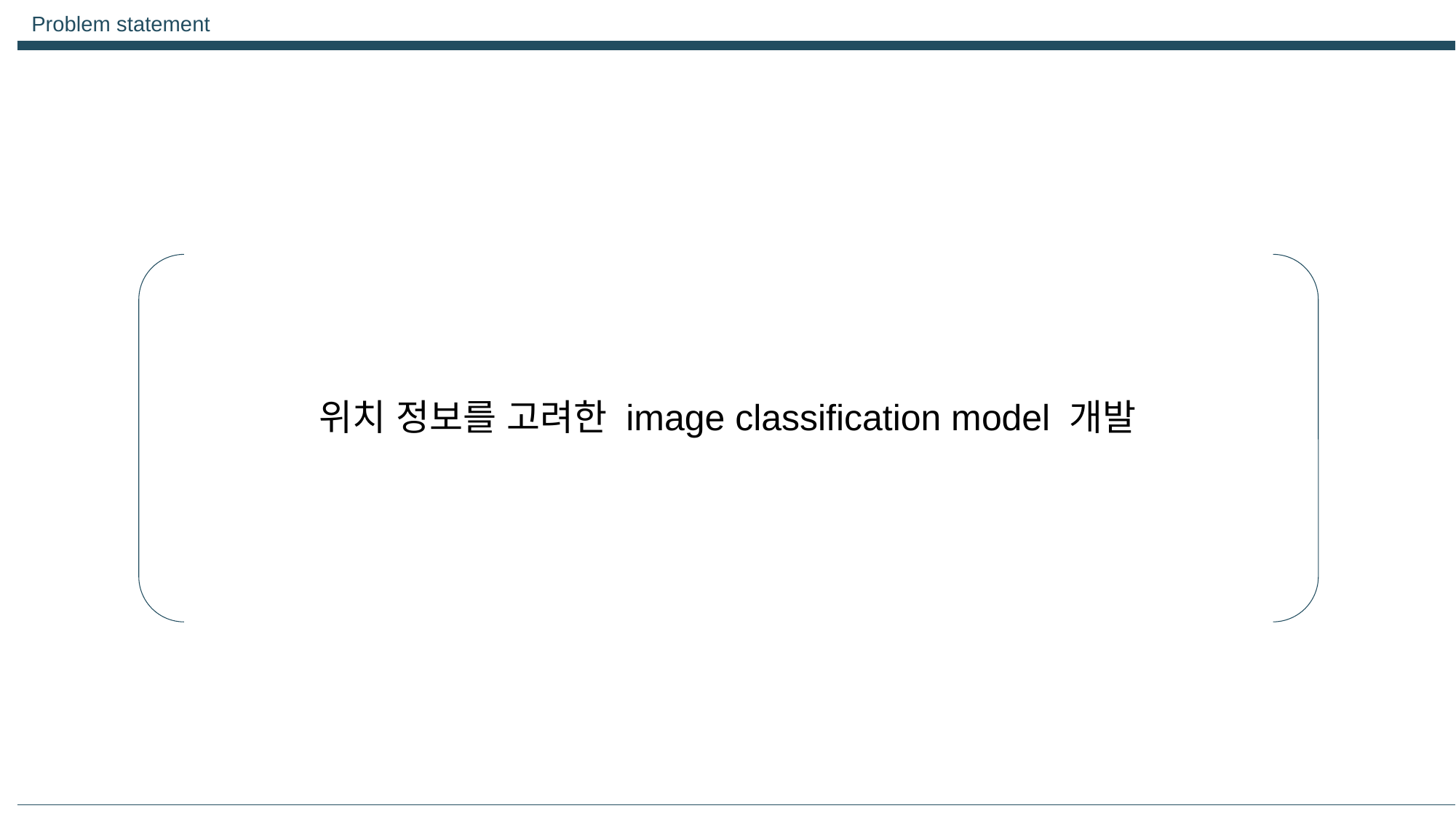

Problem statement

위치 정보를 고려한 image classification model 개발